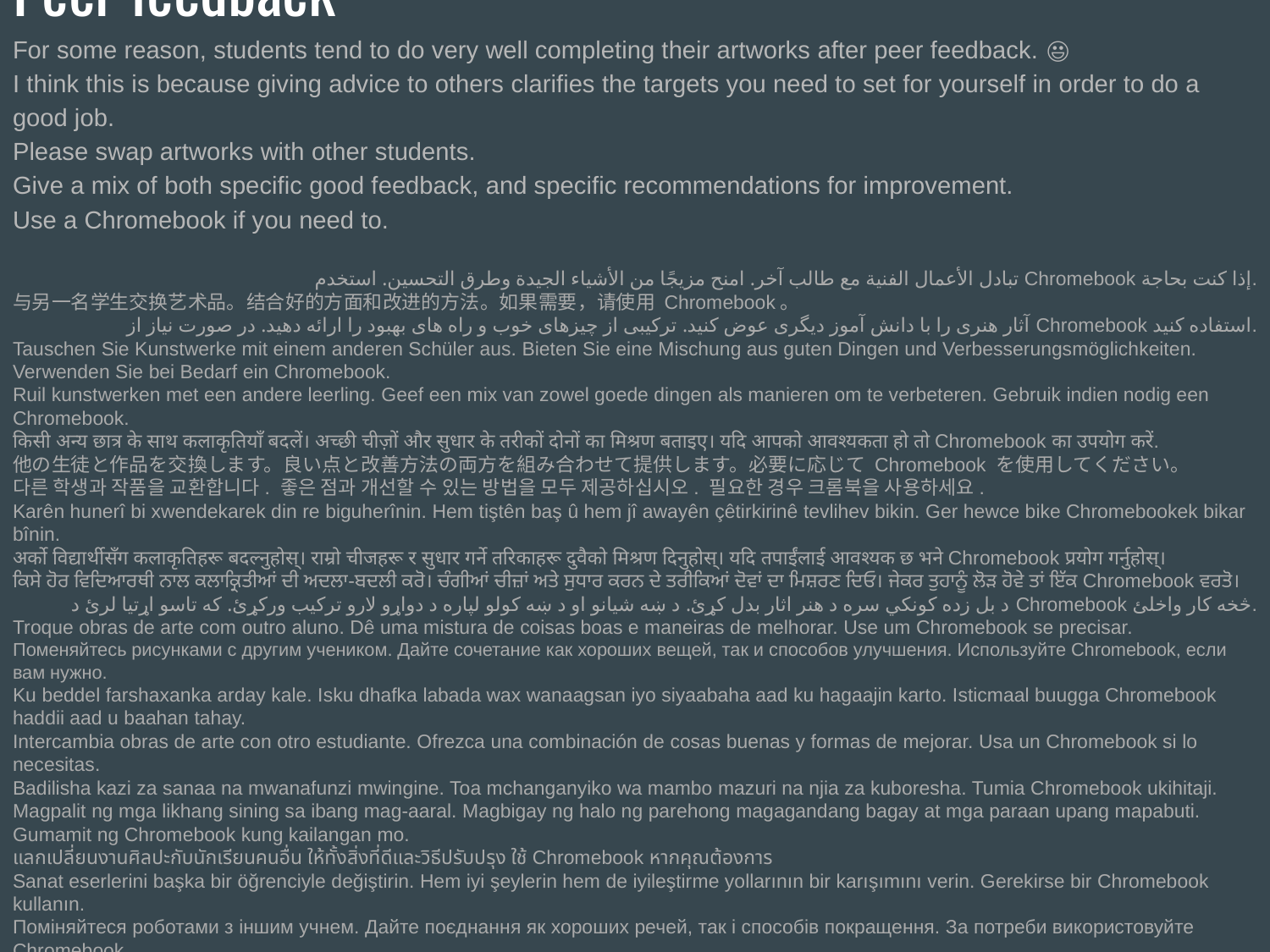

Peer feedback
For some reason, students tend to do very well completing their artworks after peer feedback. 😃
I think this is because giving advice to others clarifies the targets you need to set for yourself in order to do a good job.
Please swap artworks with other students.
Give a mix of both specific good feedback, and specific recommendations for improvement.
Use a Chromebook if you need to.

تبادل الأعمال الفنية مع طالب آخر. امنح مزيجًا من الأشياء الجيدة وطرق التحسين. استخدم Chromebook إذا كنت بحاجة.
与另一名学生交换艺术品。结合好的方面和改进的方法。如果需要，请使用 Chromebook。
آثار هنری را با دانش آموز دیگری عوض کنید. ترکیبی از چیزهای خوب و راه های بهبود را ارائه دهید. در صورت نیاز از Chromebook استفاده کنید.
Tauschen Sie Kunstwerke mit einem anderen Schüler aus. Bieten Sie eine Mischung aus guten Dingen und Verbesserungsmöglichkeiten. Verwenden Sie bei Bedarf ein Chromebook.
Ruil kunstwerken met een andere leerling. Geef een mix van zowel goede dingen als manieren om te verbeteren. Gebruik indien nodig een Chromebook.
किसी अन्य छात्र के साथ कलाकृतियाँ बदलें। अच्छी चीज़ों और सुधार के तरीकों दोनों का मिश्रण बताइए। यदि आपको आवश्यकता हो तो Chromebook का उपयोग करें.
他の生徒と作品を交換します。良い点と改善方法の両方を組み合わせて提供します。必要に応じて Chromebook を使用してください。
다른 학생과 작품을 교환합니다. 좋은 점과 개선할 수 있는 방법을 모두 제공하십시오. 필요한 경우 크롬북을 사용하세요.
Karên hunerî bi xwendekarek din re biguherînin. Hem tiştên baş û hem jî awayên çêtirkirinê tevlihev bikin. Ger hewce bike Chromebookek bikar bînin.
अर्को विद्यार्थीसँग कलाकृतिहरू बदल्नुहोस्। राम्रो चीजहरू र सुधार गर्ने तरिकाहरू दुवैको मिश्रण दिनुहोस्। यदि तपाईंलाई आवश्यक छ भने Chromebook प्रयोग गर्नुहोस्।
ਕਿਸੇ ਹੋਰ ਵਿਦਿਆਰਥੀ ਨਾਲ ਕਲਾਕ੍ਰਿਤੀਆਂ ਦੀ ਅਦਲਾ-ਬਦਲੀ ਕਰੋ। ਚੰਗੀਆਂ ਚੀਜ਼ਾਂ ਅਤੇ ਸੁਧਾਰ ਕਰਨ ਦੇ ਤਰੀਕਿਆਂ ਦੋਵਾਂ ਦਾ ਮਿਸ਼ਰਣ ਦਿਓ। ਜੇਕਰ ਤੁਹਾਨੂੰ ਲੋੜ ਹੋਵੇ ਤਾਂ ਇੱਕ Chromebook ਵਰਤੋ।
د بل زده کونکي سره د هنر اثار بدل کړئ. د ښه شیانو او د ښه کولو لپاره د دواړو لارو ترکیب ورکړئ. که تاسو اړتیا لرئ د Chromebook څخه کار واخلئ.
Troque obras de arte com outro aluno. Dê uma mistura de coisas boas e maneiras de melhorar. Use um Chromebook se precisar.
Поменяйтесь рисунками с другим учеником. Дайте сочетание как хороших вещей, так и способов улучшения. Используйте Chromebook, если вам нужно.
Ku beddel farshaxanka arday kale. Isku dhafka labada wax wanaagsan iyo siyaabaha aad ku hagaajin karto. Isticmaal buugga Chromebook haddii aad u baahan tahay.
Intercambia obras de arte con otro estudiante. Ofrezca una combinación de cosas buenas y formas de mejorar. Usa un Chromebook si lo necesitas.
Badilisha kazi za sanaa na mwanafunzi mwingine. Toa mchanganyiko wa mambo mazuri na njia za kuboresha. Tumia Chromebook ukihitaji.
Magpalit ng mga likhang sining sa ibang mag-aaral. Magbigay ng halo ng parehong magagandang bagay at mga paraan upang mapabuti. Gumamit ng Chromebook kung kailangan mo.
แลกเปลี่ยนงานศิลปะกับนักเรียนคนอื่น ให้ทั้งสิ่งที่ดีและวิธีปรับปรุง ใช้ Chromebook หากคุณต้องการ
Sanat eserlerini başka bir öğrenciyle değiştirin. Hem iyi şeylerin hem de iyileştirme yollarının bir karışımını verin. Gerekirse bir Chromebook kullanın.
Поміняйтеся роботами з іншим учнем. Дайте поєднання як хороших речей, так і способів покращення. За потреби використовуйте Chromebook.
Trao đổi tác phẩm nghệ thuật với một học sinh khác. Đưa ra sự kết hợp của cả những điều tốt đẹp và những cách để cải thiện. Sử dụng Chromebook nếu bạn cần.